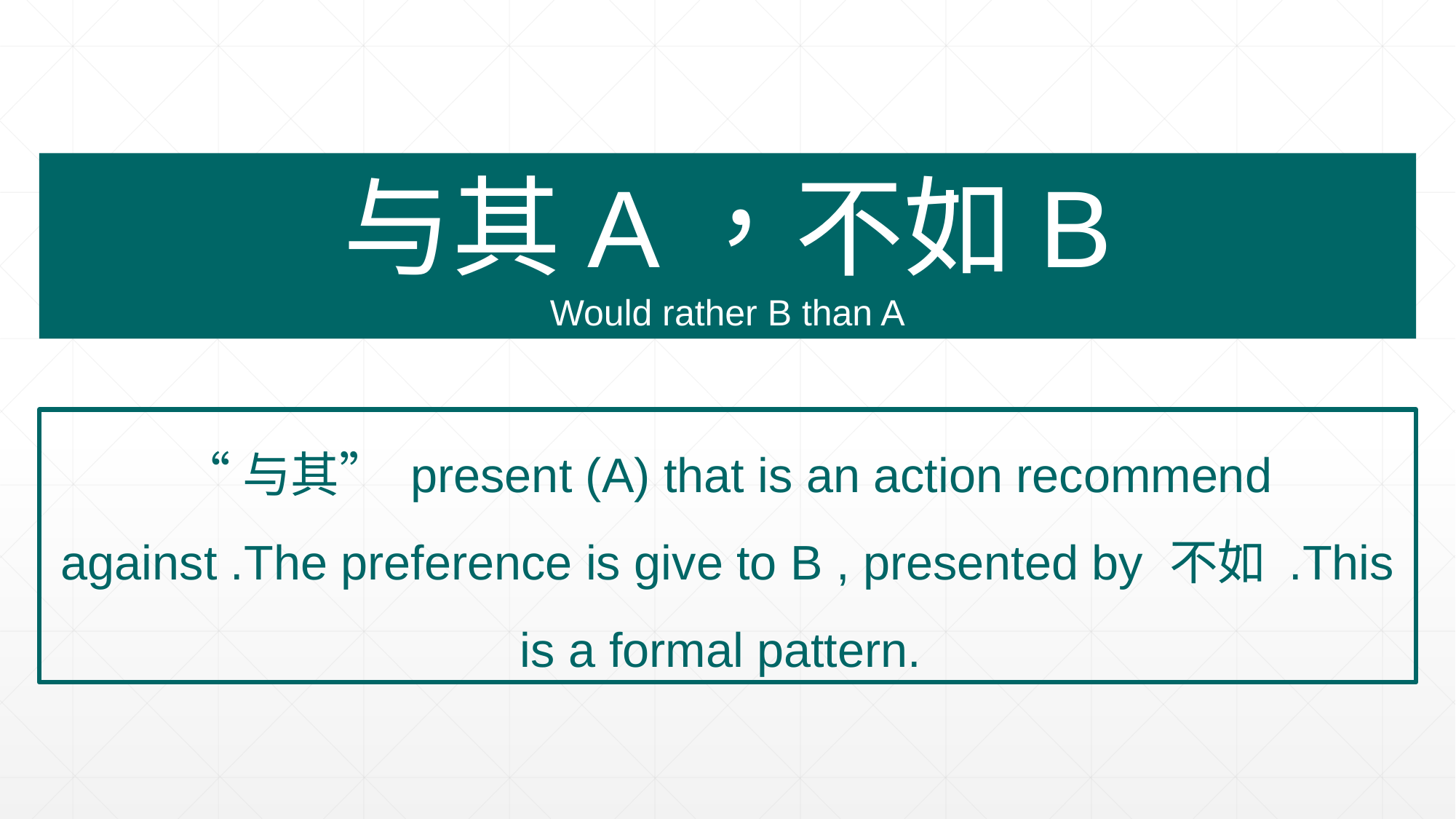

与其A，不如B
Would rather B than A
“与其” present (A) that is an action recommend against .The preference is give to B , presented by 不如 .This is a formal pattern.